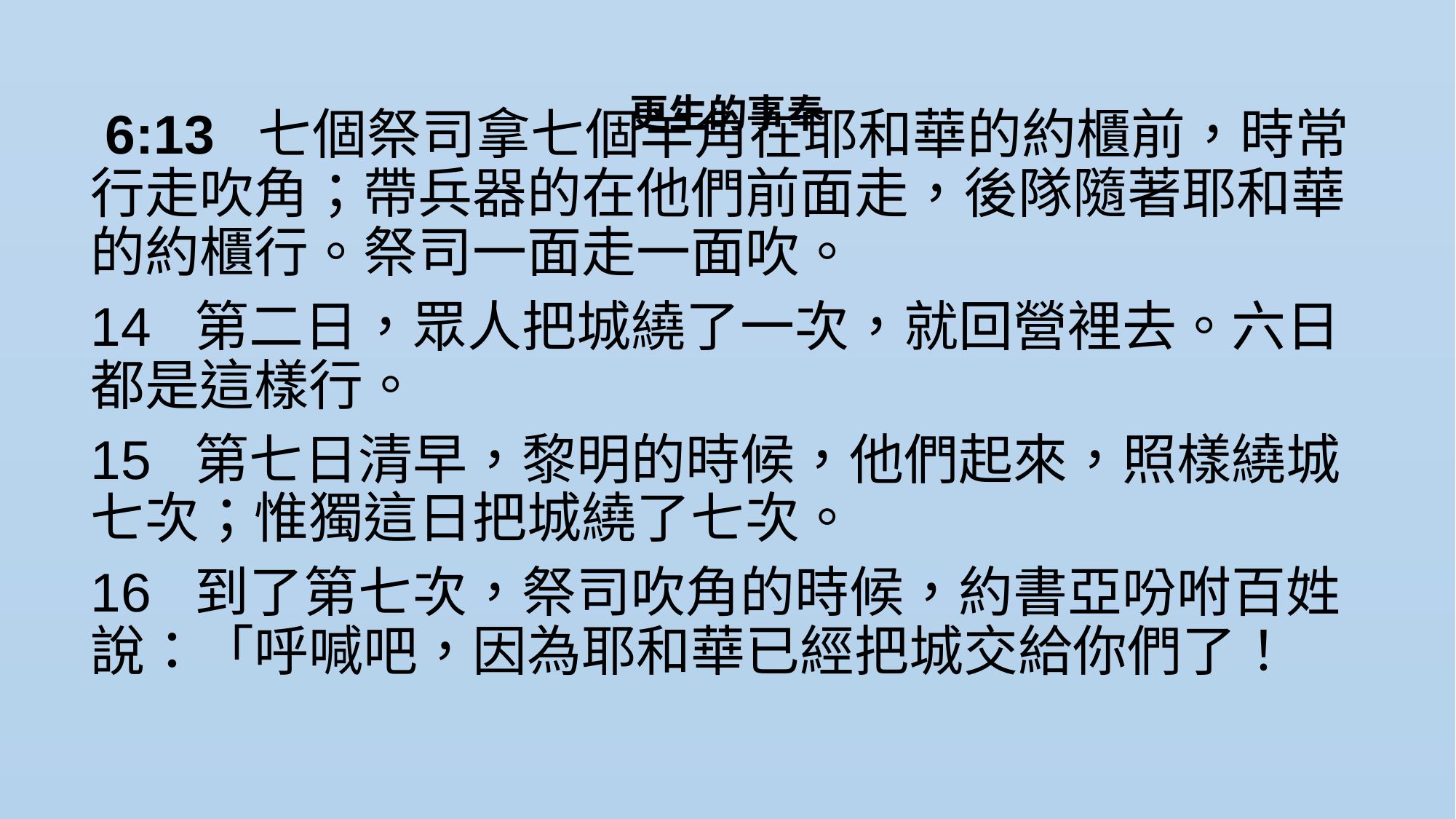

# 更生的事奉
 6:13  七個祭司拿七個羊角在耶和華的約櫃前，時常行走吹角；帶兵器的在他們前面走，後隊隨著耶和華的約櫃行。祭司一面走一面吹。
14  第二日，眾人把城繞了一次，就回營裡去。六日都是這樣行。
15  第七日清早，黎明的時候，他們起來，照樣繞城七次；惟獨這日把城繞了七次。
16  到了第七次，祭司吹角的時候，約書亞吩咐百姓說：「呼喊吧，因為耶和華已經把城交給你們了！